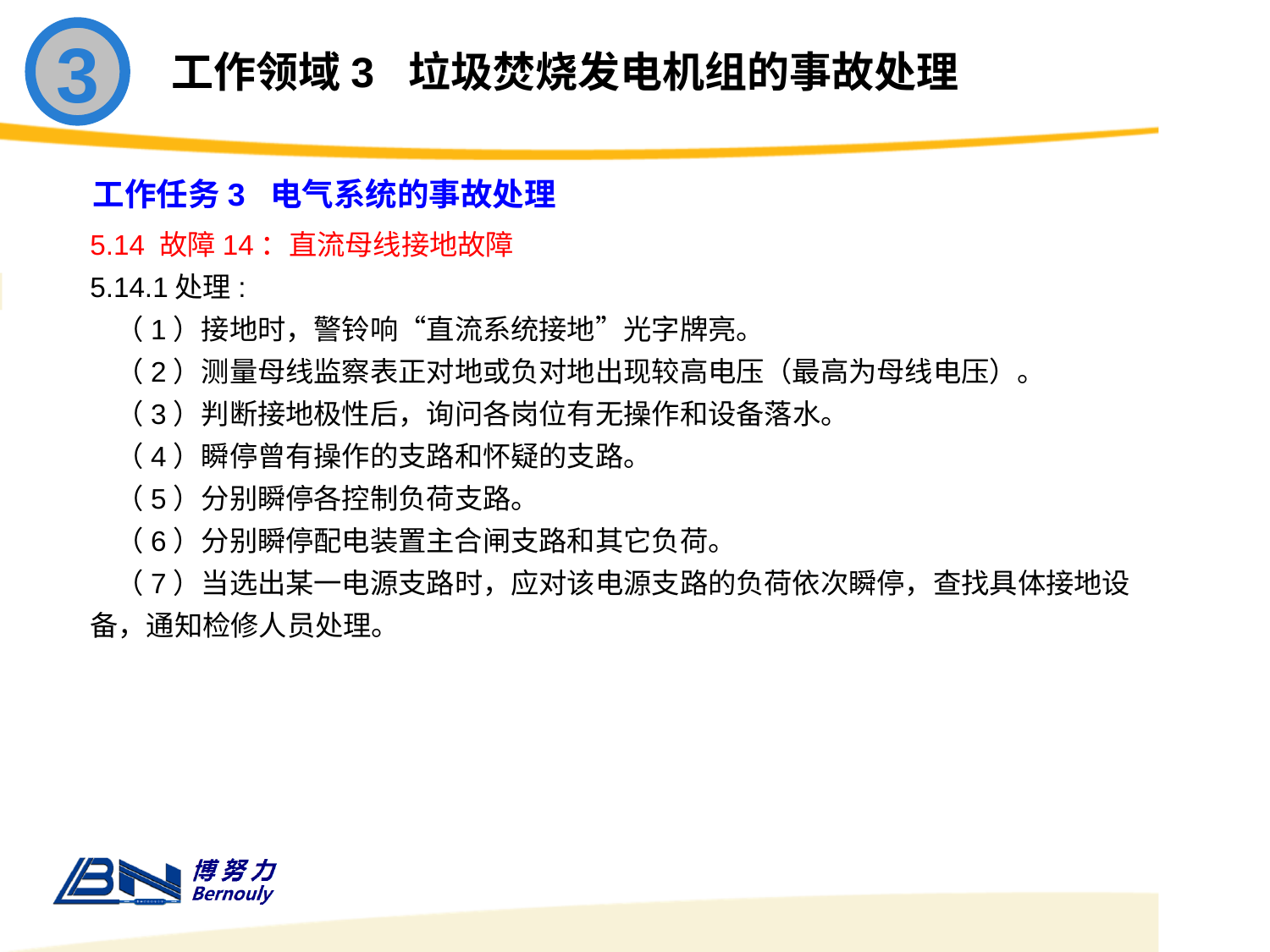

3
工作领域3  垃圾焚烧发电机组的事故处理
工作任务3  电气系统的事故处理
5.14 故障14：直流母线接地故障
5.14.1处理:
   （1）接地时，警铃响“直流系统接地”光字牌亮。
   （2）测量母线监察表正对地或负对地出现较高电压（最高为母线电压）。
   （3）判断接地极性后，询问各岗位有无操作和设备落水。
   （4）瞬停曾有操作的支路和怀疑的支路。
   （5）分别瞬停各控制负荷支路。
   （6）分别瞬停配电装置主合闸支路和其它负荷。
   （7）当选出某一电源支路时，应对该电源支路的负荷依次瞬停，查找具体接地设备，通知检修人员处理。